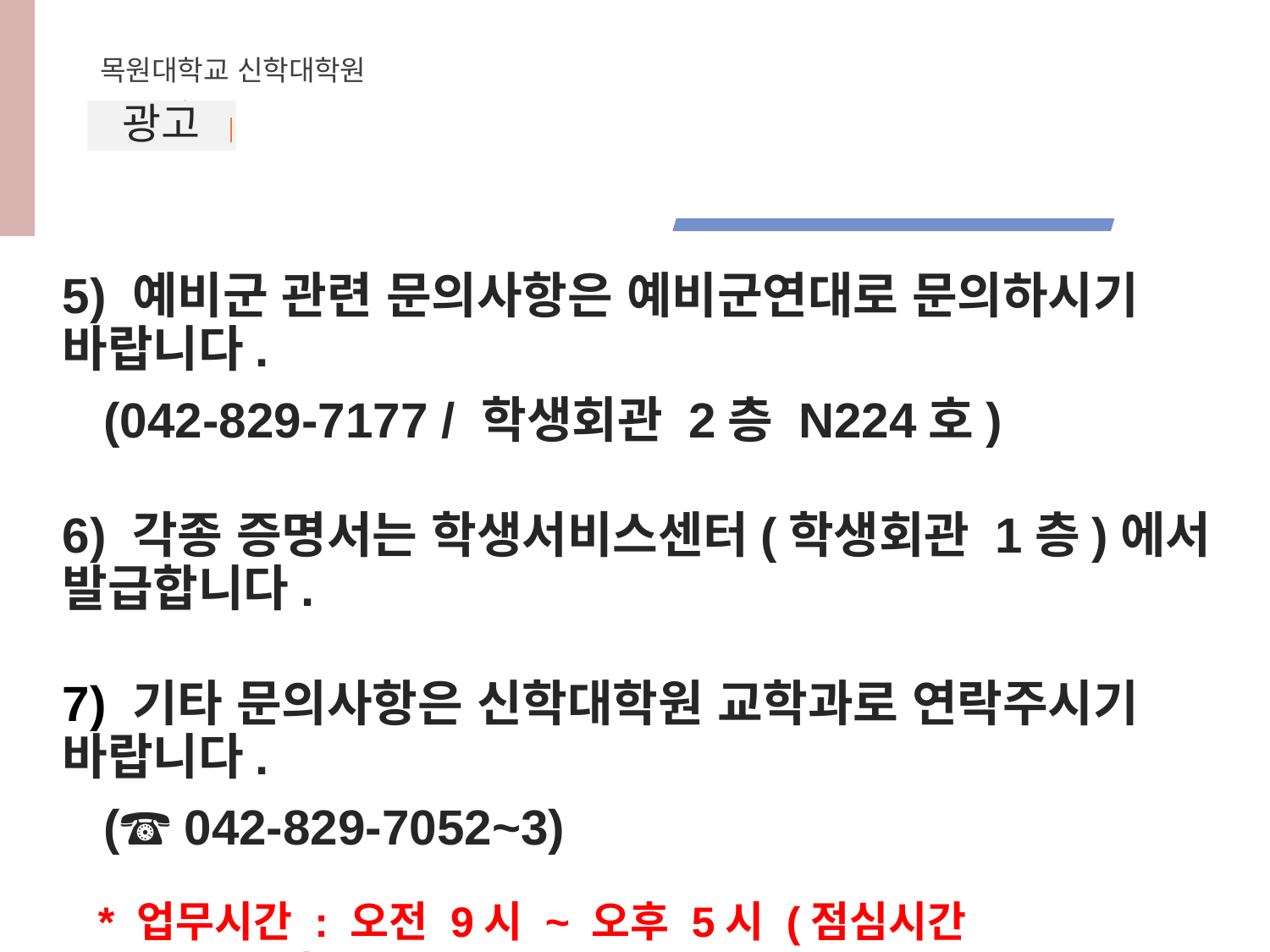

목원대학교 신학대학원
광고
5) 예비군 관련 문의사항은 예비군연대로 문의하시기 바랍니다.
   (042-829-7177 / 학생회관 2층 N224호)

6) 각종 증명서는 학생서비스센터(학생회관 1층)에서 발급합니다.

7) 기타 문의사항은 신학대학원 교학과로 연락주시기 바랍니다.
   (☎ 042-829-7052~3)

   * 업무시간 : 오전 9시 ~ 오후 5시 (점심시간 12:00~13:00)